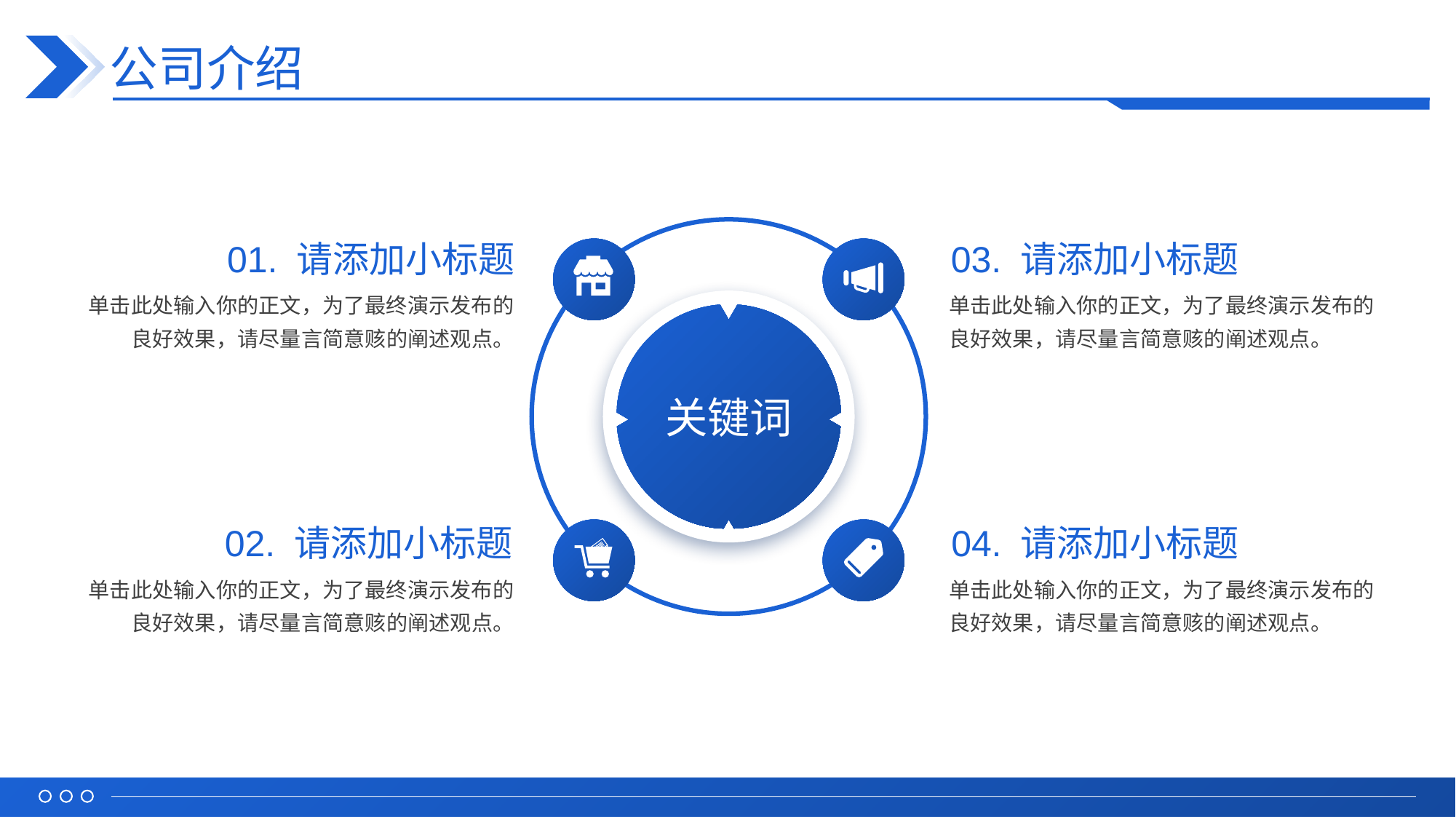

# 公司介绍

01. 请添加小标题
03. 请添加小标题

单击此处输入你的正文，为了最终演示发布的良好效果，请尽量言简意赅的阐述观点。
单击此处输入你的正文，为了最终演示发布的良好效果，请尽量言简意赅的阐述观点。

关键词

02. 请添加小标题
04. 请添加小标题

单击此处输入你的正文，为了最终演示发布的良好效果，请尽量言简意赅的阐述观点。
单击此处输入你的正文，为了最终演示发布的良好效果，请尽量言简意赅的阐述观点。